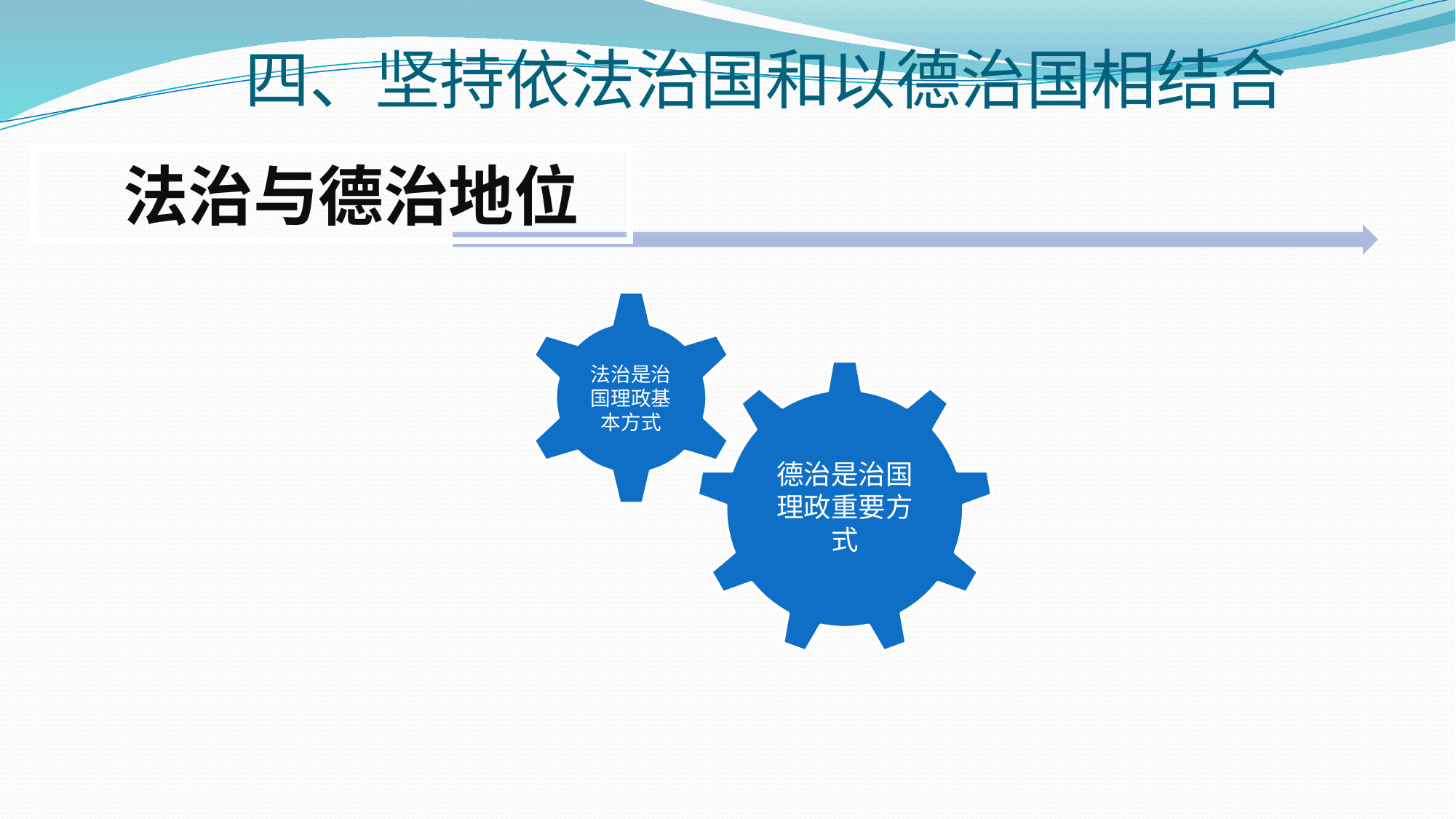

# 四、坚持依法治国和以德治国相结合
    法治与德治地位
德治是治国
理政重要方式
法治是治国理政基本方式